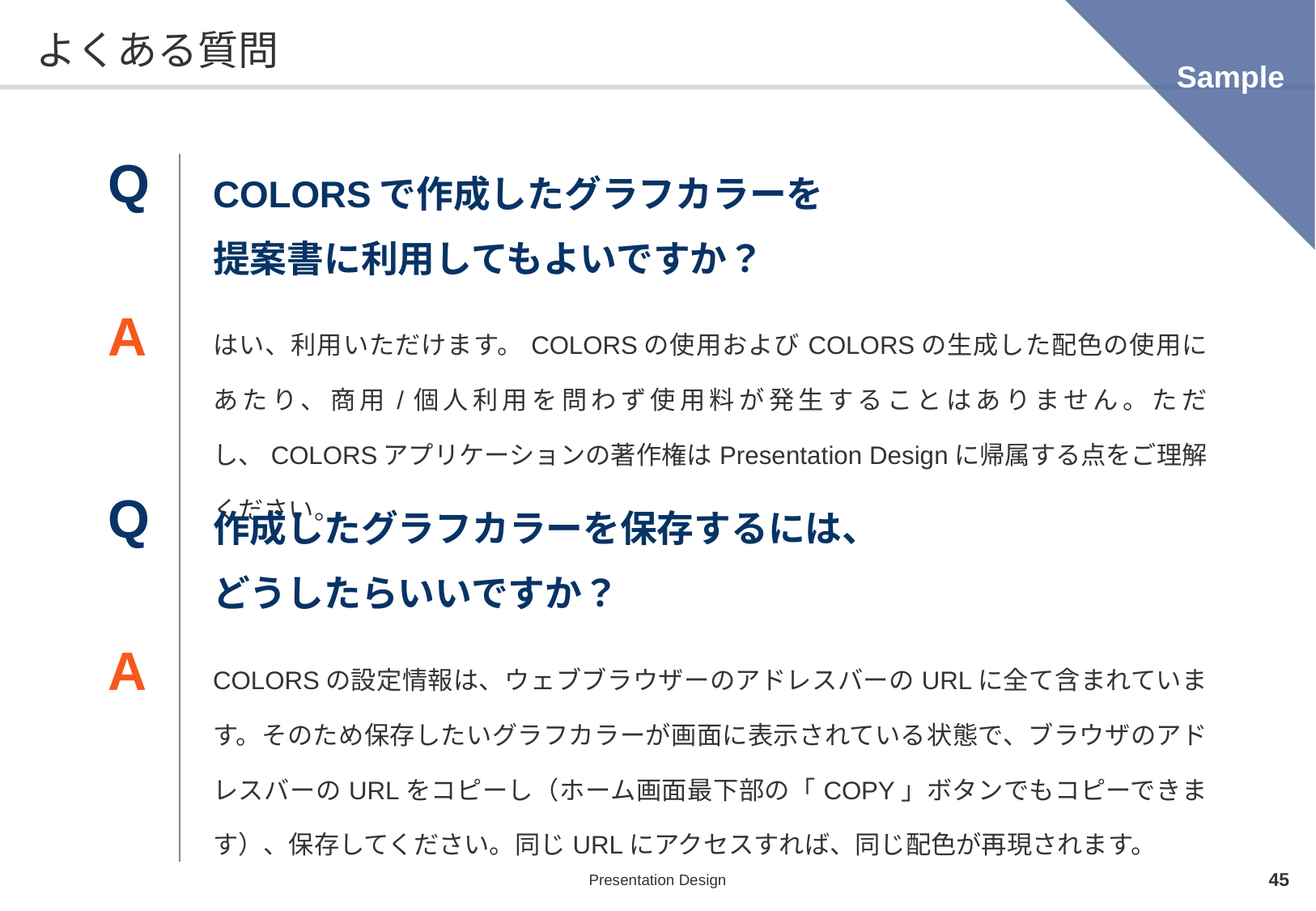

Sample
# よくある質問
| Q | COLORSで作成したグラフカラーを 提案書に利用してもよいですか？ |
| --- | --- |
| A | はい、利用いただけます。COLORSの使用およびCOLORSの生成した配色の使用にあたり、商用/個人利用を問わず使用料が発生することはありません。ただし、COLORSアプリケーションの著作権はPresentation Designに帰属する点をご理解ください。 |
| Q | 作成したグラフカラーを保存するには、 どうしたらいいですか？ |
| --- | --- |
| A | COLORSの設定情報は、ウェブブラウザーのアドレスバーのURLに全て含まれています。そのため保存したいグラフカラーが画面に表示されている状態で、ブラウザのアドレスバーのURLをコピーし（ホーム画面最下部の「COPY」ボタンでもコピーできます）、保存してください。同じURLにアクセスすれば、同じ配色が再現されます。 |
Presentation Design
45